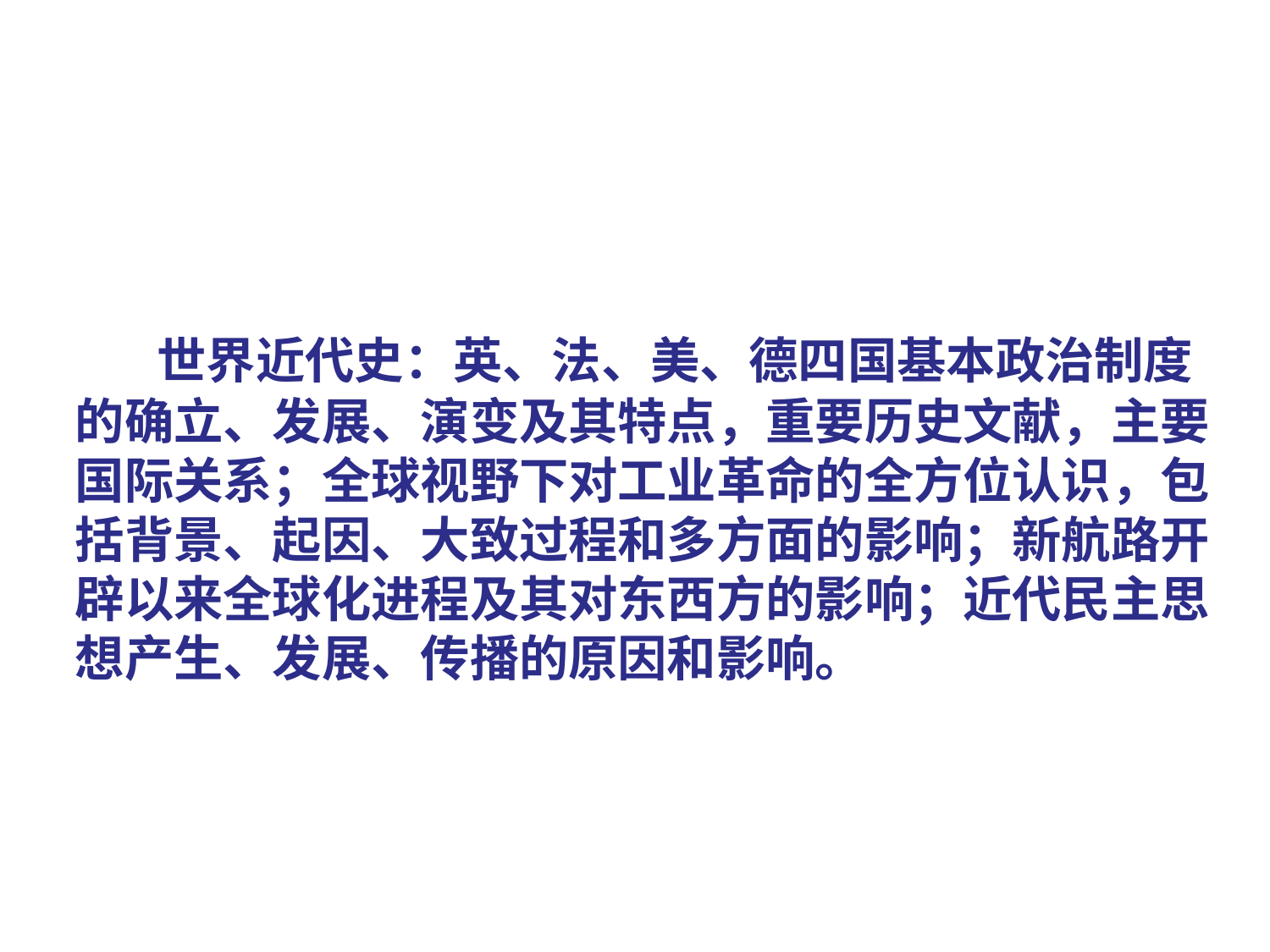

世界近代史：英、法、美、德四国基本政治制度的确立、发展、演变及其特点，重要历史文献，主要国际关系；全球视野下对工业革命的全方位认识，包括背景、起因、大致过程和多方面的影响；新航路开辟以来全球化进程及其对东西方的影响；近代民主思想产生、发展、传播的原因和影响。